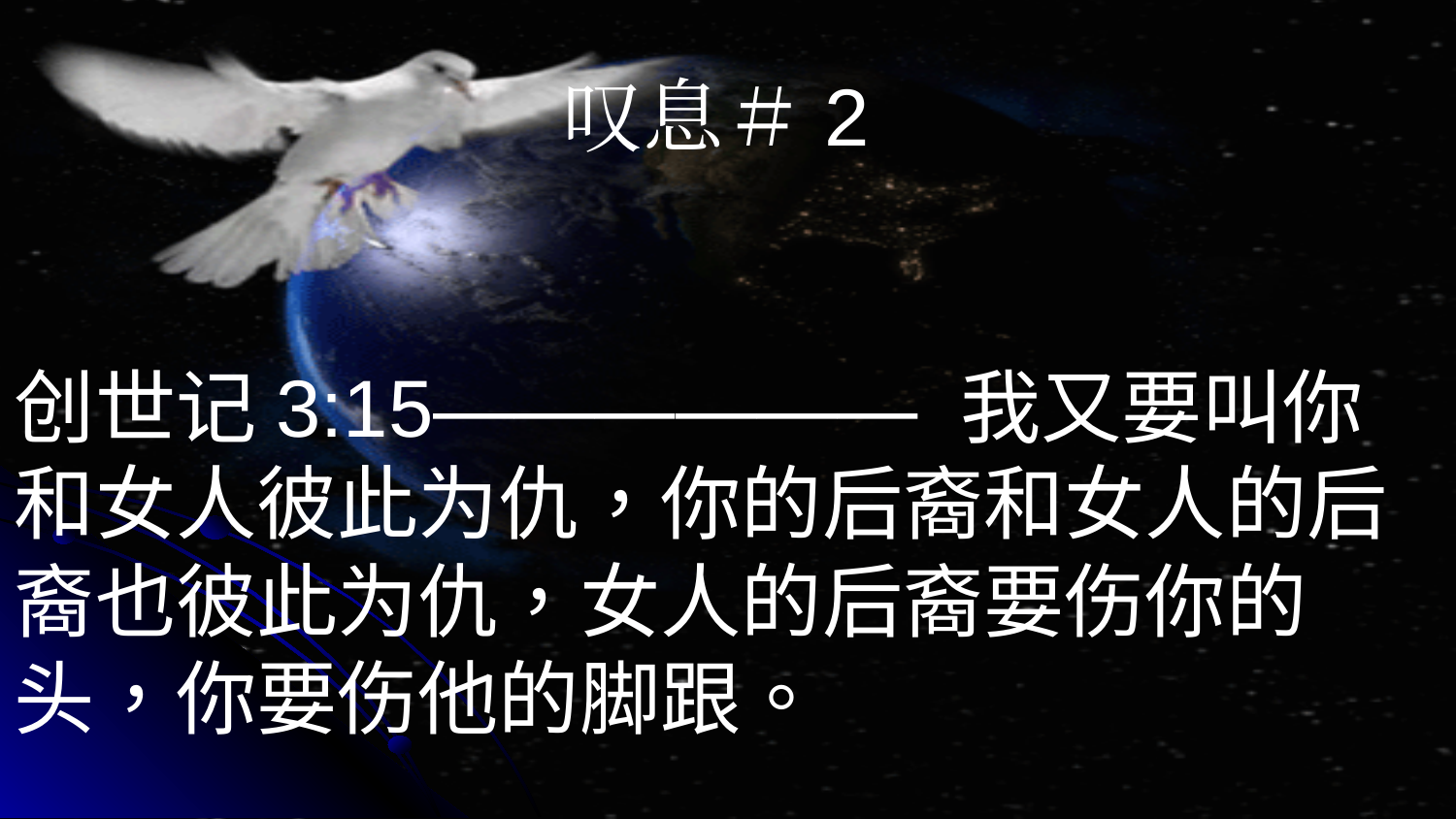

叹息＃2
创世记3:15—————— 我又要叫你和女人彼此为仇，你的后裔和女人的后裔也彼此为仇，女人的后裔要伤你的头，你要伤他的脚跟。